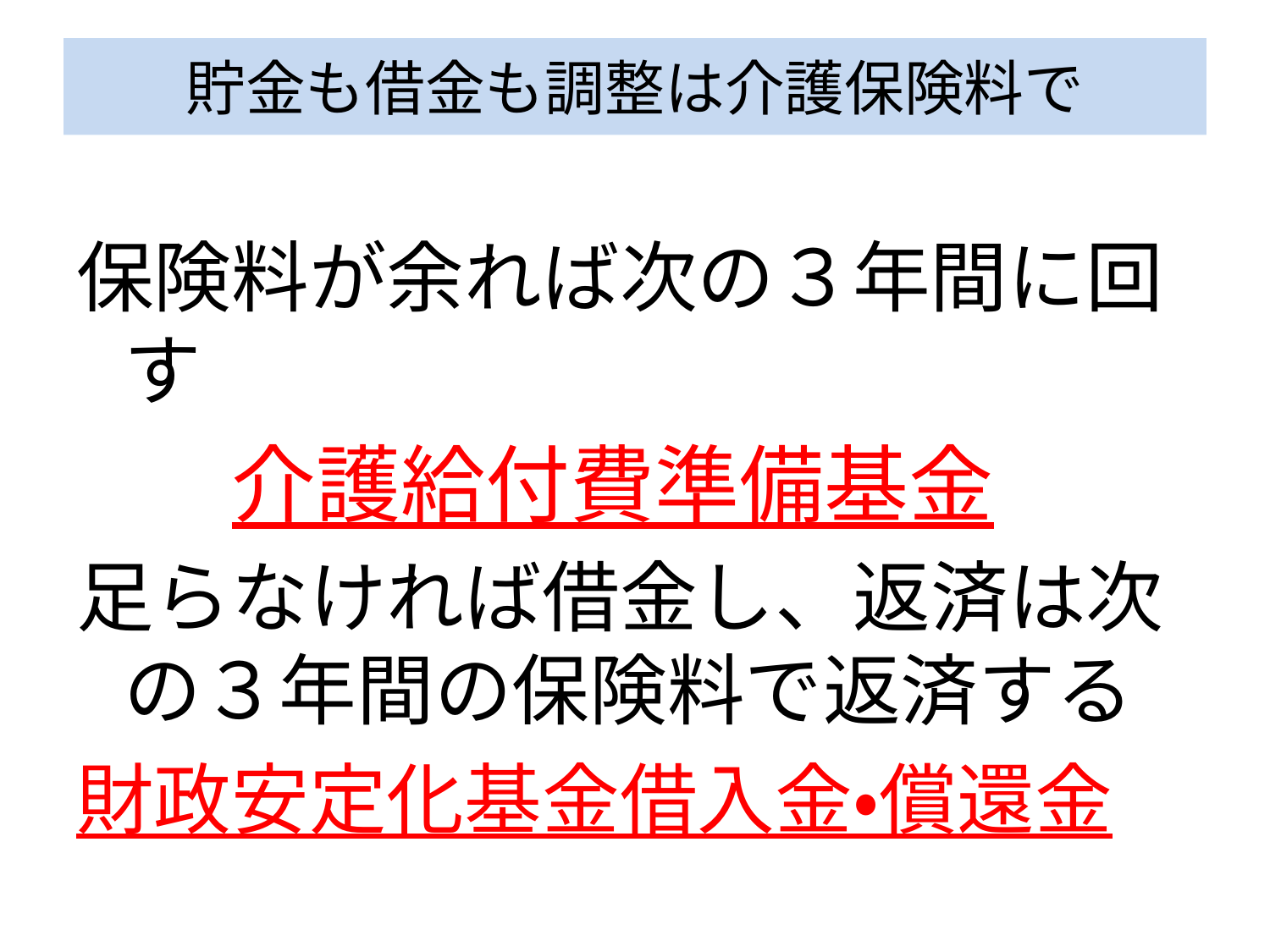

# 貯金も借金も調整は介護保険料で
保険料が余れば次の３年間に回す
　　介護給付費準備基金
足らなければ借金し、返済は次の３年間の保険料で返済する
財政安定化基金借入金・償還金